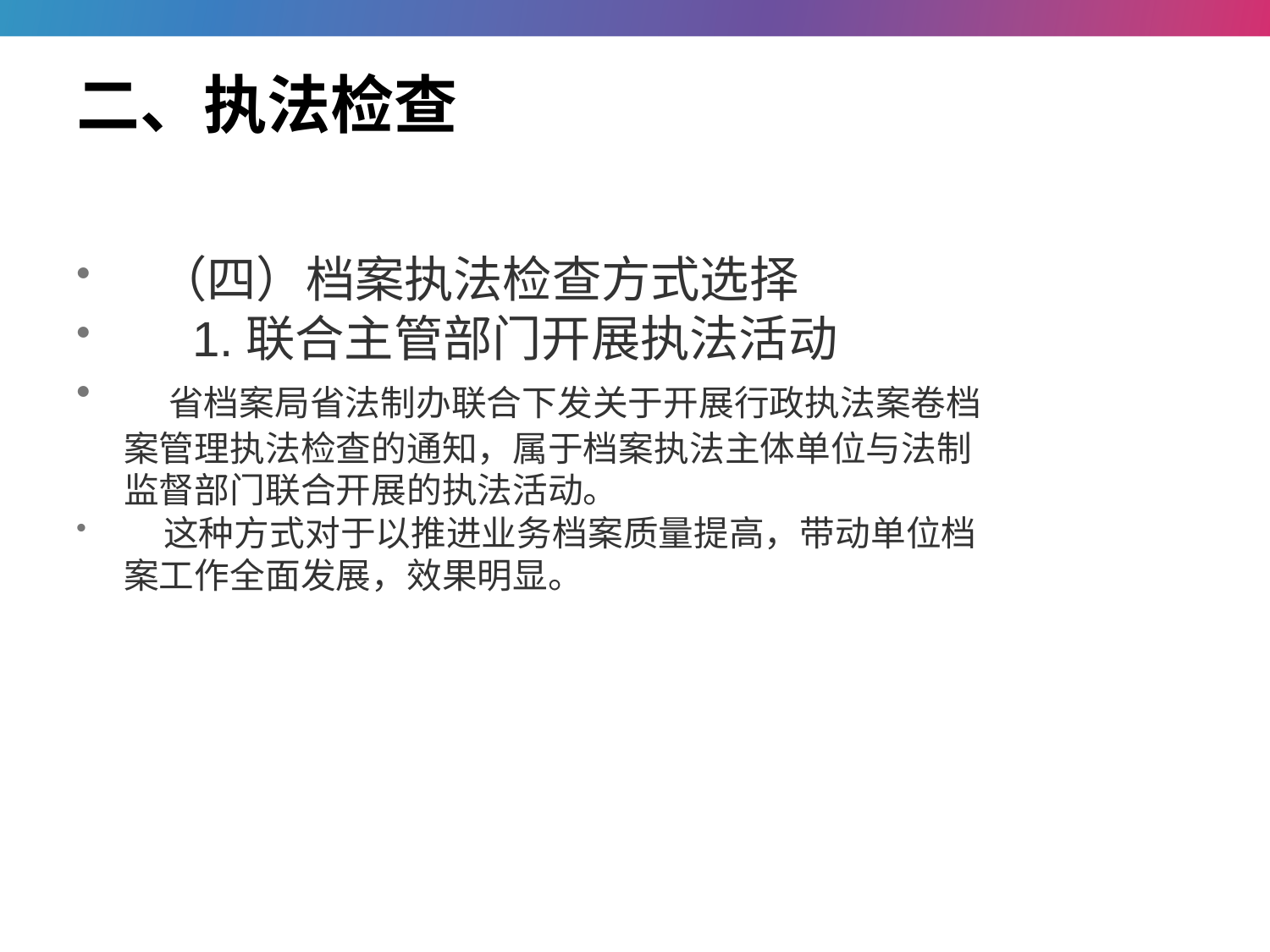

# 二、执法检查
  （四）档案执法检查方式选择
     1.联合主管部门开展执法活动
   省档案局省法制办联合下发关于开展行政执法案卷档案管理执法检查的通知，属于档案执法主体单位与法制监督部门联合开展的执法活动。
    这种方式对于以推进业务档案质量提高，带动单位档案工作全面发展，效果明显。